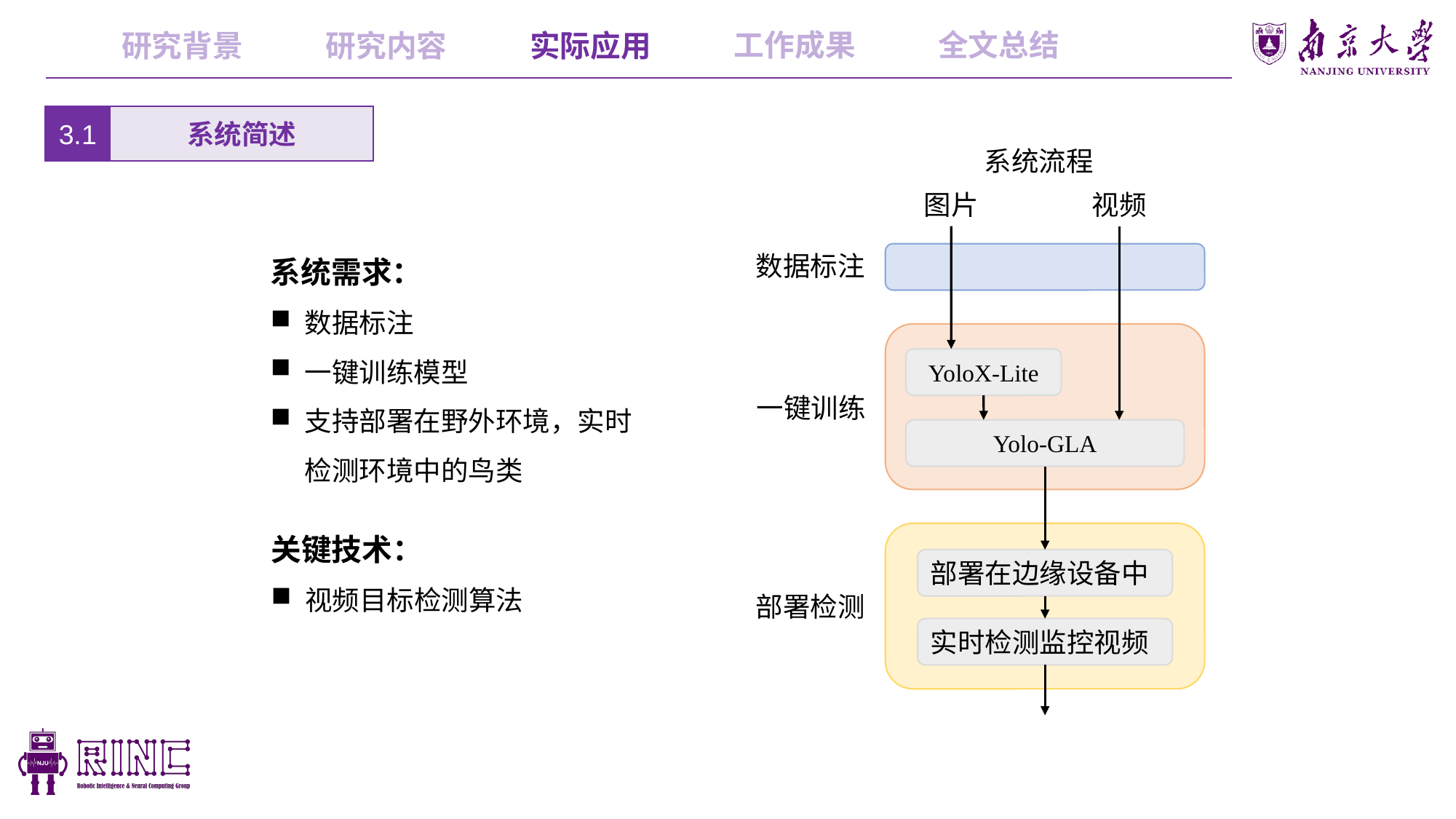

工作成果
全文总结
研究内容
实际应用
研究背景
3.1
系统简述
系统流程
图片
视频
系统需求：
数据标注
一键训练模型
支持部署在野外环境，实时检测环境中的鸟类
数据标注

YoloX-Lite
一键训练
Yolo-GLA
关键技术：
视频目标检测算法

部署在边缘设备中
部署检测
实时检测监控视频